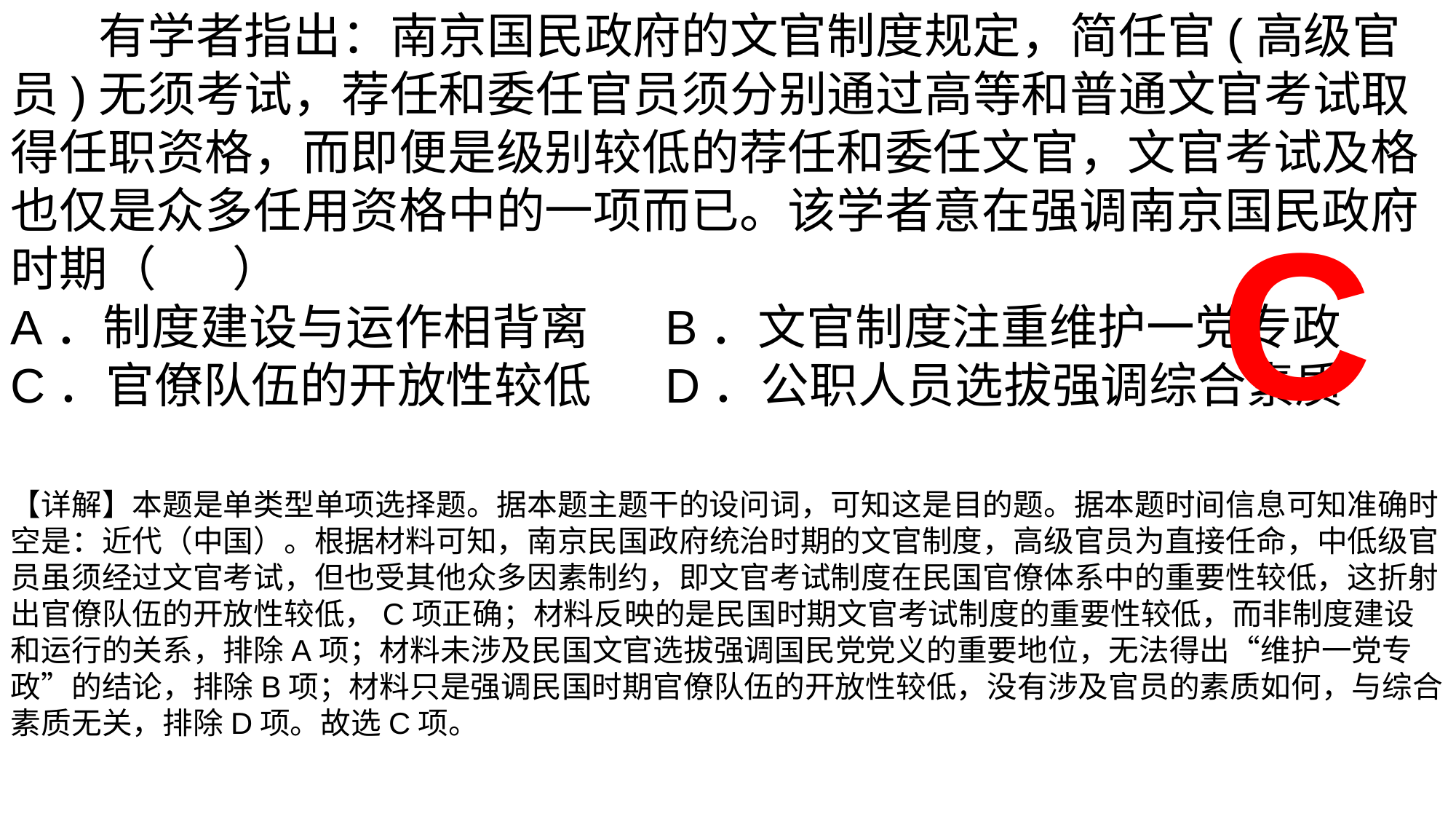

有学者指出：南京国民政府的文官制度规定，简任官(高级官员)无须考试，荐任和委任官员须分别通过高等和普通文官考试取得任职资格，而即便是级别较低的荐任和委任文官，文官考试及格也仅是众多任用资格中的一项而已。该学者意在强调南京国民政府时期（       ）
A．制度建设与运作相背离	B．文官制度注重维护一党专政
C．官僚队伍的开放性较低	D．公职人员选拔强调综合素质

【详解】本题是单类型单项选择题。据本题主题干的设问词，可知这是目的题。据本题时间信息可知准确时空是：近代（中国）。根据材料可知，南京民国政府统治时期的文官制度，高级官员为直接任命，中低级官员虽须经过文官考试，但也受其他众多因素制约，即文官考试制度在民国官僚体系中的重要性较低，这折射出官僚队伍的开放性较低，C项正确；材料反映的是民国时期文官考试制度的重要性较低，而非制度建设和运行的关系，排除A项；材料未涉及民国文官选拔强调国民党党义的重要地位，无法得出“维护一党专政”的结论，排除B项；材料只是强调民国时期官僚队伍的开放性较低，没有涉及官员的素质如何，与综合素质无关，排除D项。故选C项。
C